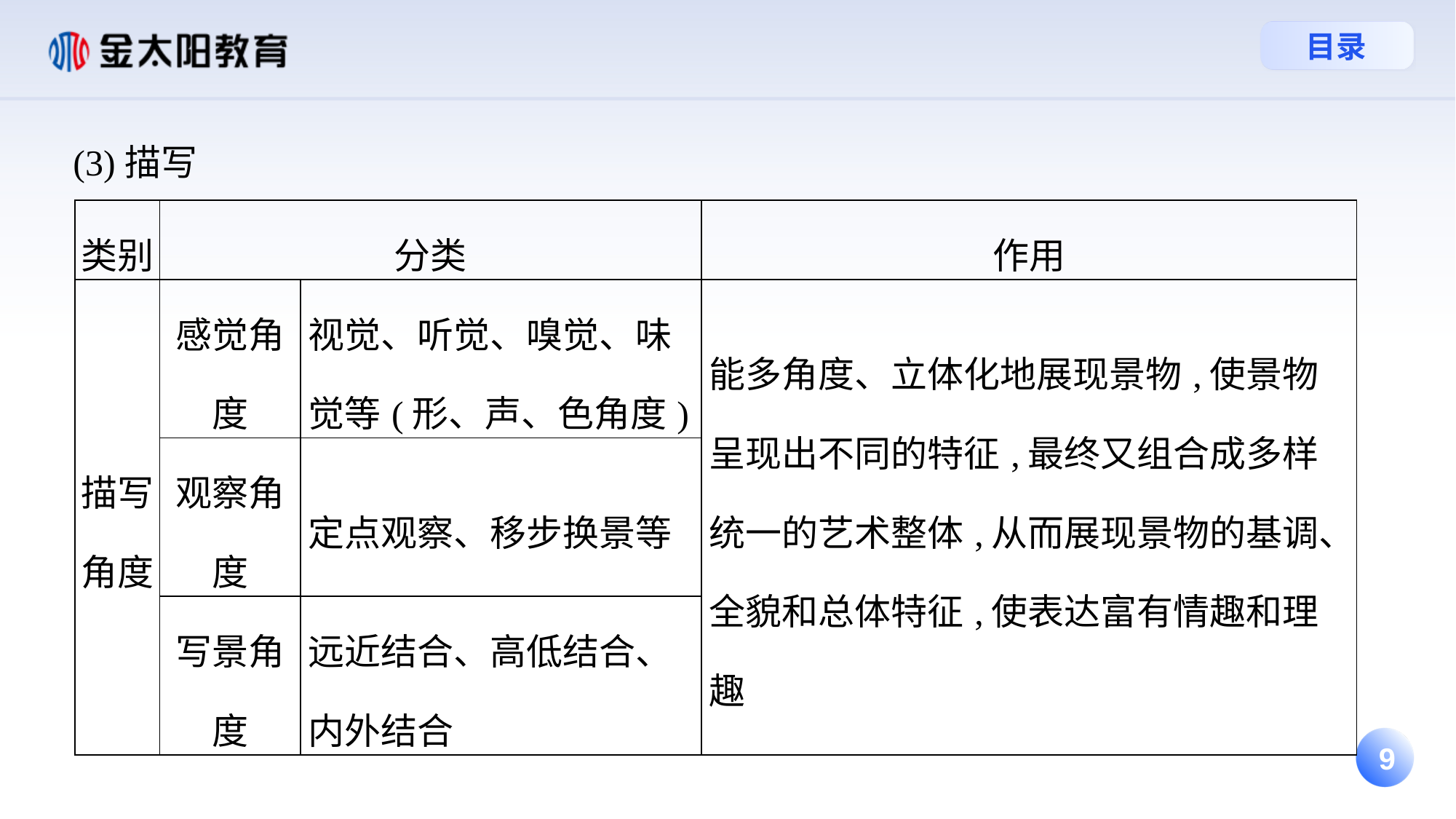

(3)描写
| 类别 | 分类 |  | 作用 |
| --- | --- | --- | --- |
| 描写角度 | 感觉角度 | 视觉、听觉、嗅觉、味觉等(形、声、色角度) | 能多角度、立体化地展现景物,使景物呈现出不同的特征,最终又组合成多样统一的艺术整体,从而展现景物的基调、全貌和总体特征,使表达富有情趣和理趣 |
|  | 观察角度 | 定点观察、移步换景等 |  |
|  | 写景角度 | 远近结合、高低结合、内外结合 |  |